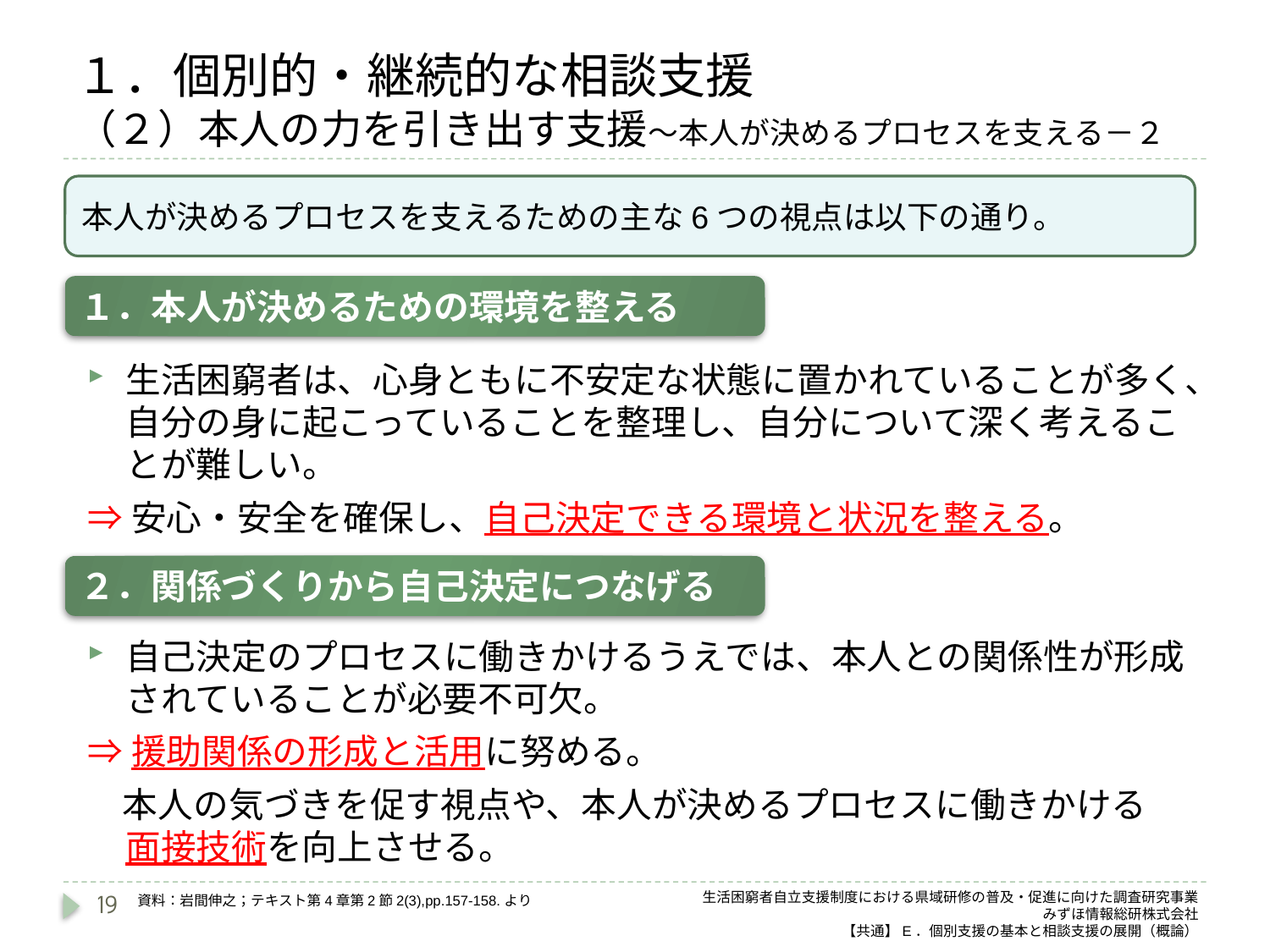

# １．個別的・継続的な相談支援 （２）本人の力を引き出す支援～本人が決めるプロセスを支える－２
本人が決めるプロセスを支えるための主な6つの視点は以下の通り。
１．本人が決めるための環境を整える
生活困窮者は、心身ともに不安定な状態に置かれていることが多く、自分の身に起こっていることを整理し、自分について深く考えることが難しい。
⇒安心・安全を確保し、自己決定できる環境と状況を整える。
２．関係づくりから自己決定につなげる
自己決定のプロセスに働きかけるうえでは、本人との関係性が形成されていることが必要不可欠。
⇒援助関係の形成と活用に努める。
　本人の気づきを促す視点や、本人が決めるプロセスに働きかける　面接技術を向上させる。
19
生活困窮者自立支援制度における県域研修の普及・促進に向けた調査研究事業
みずほ情報総研株式会社
【共通】E．個別支援の基本と相談支援の展開（概論）
資料：岩間伸之；テキスト第4章第2節2(3),pp.157-158.より